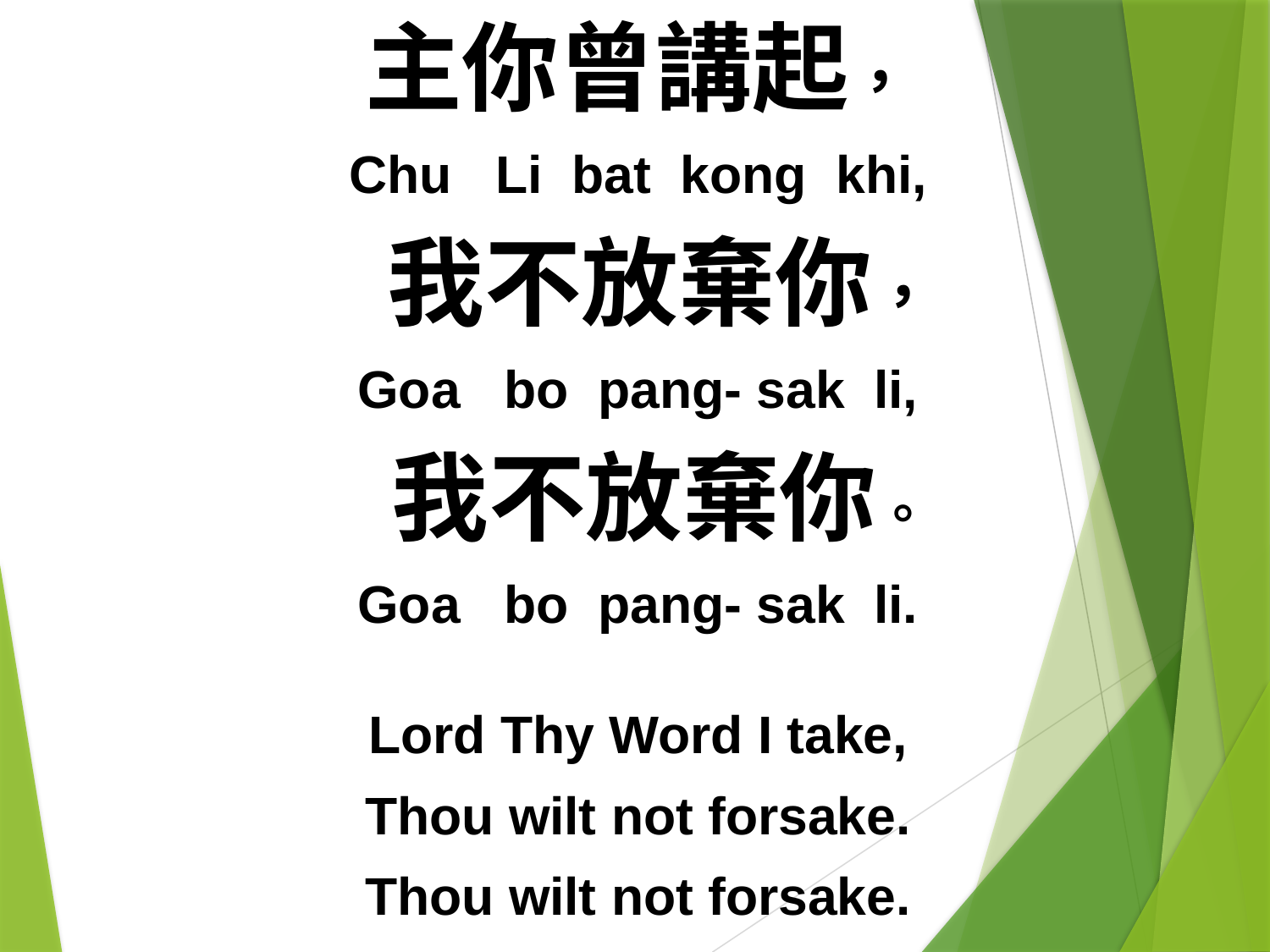

主你曾講起，
Chu   Li  bat  kong  khi,
 我不放棄你，
Goa   bo  pang- sak  li,
 我不放棄你。
Goa   bo  pang- sak  li.

Lord Thy Word I take,
Thou wilt not forsake.
Thou wilt not forsake.